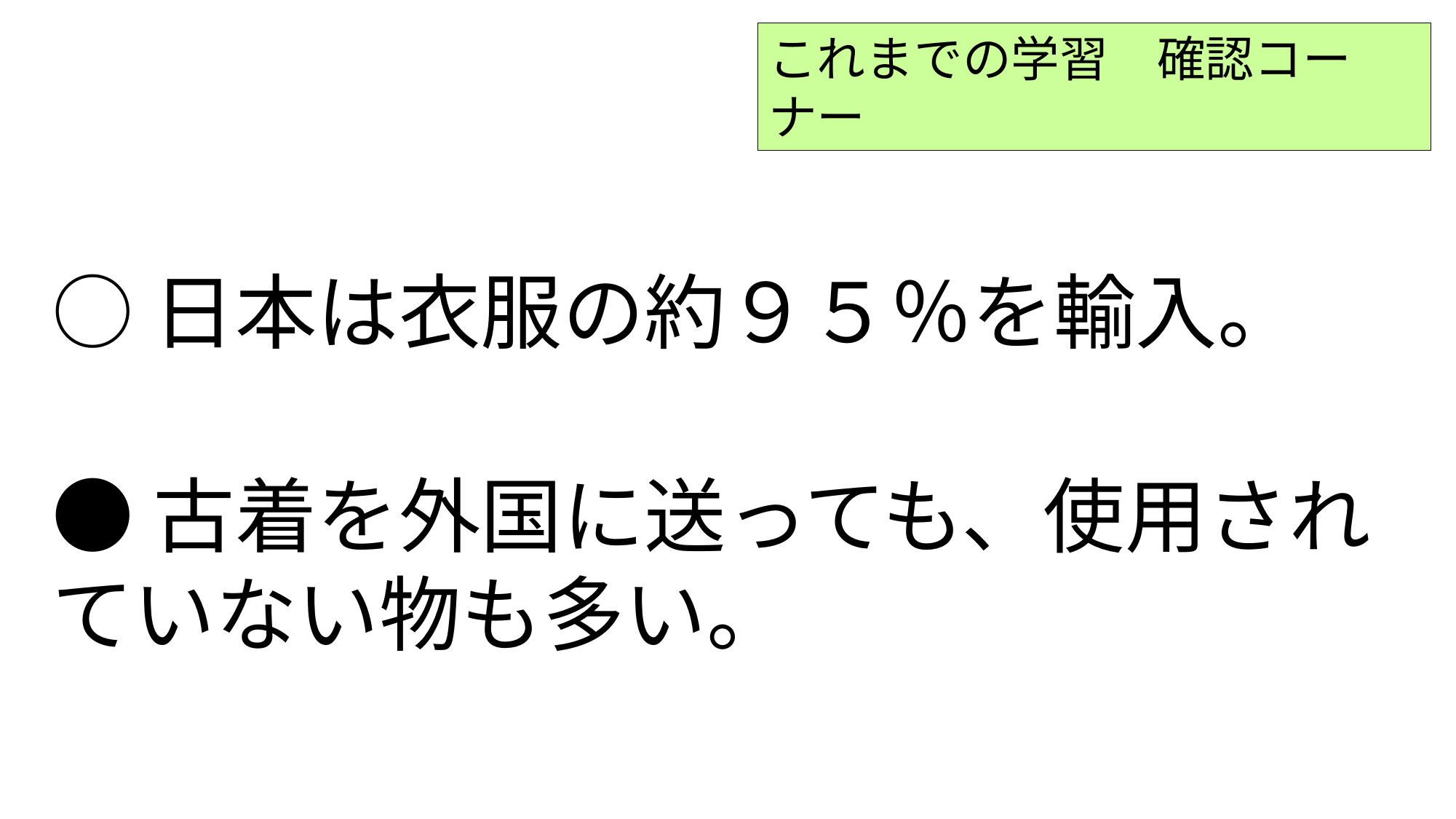

これまでの学習　確認コーナー
○日本は衣服の約９５％を輸入。
●古着を外国に送っても、使用されていない物も多い。